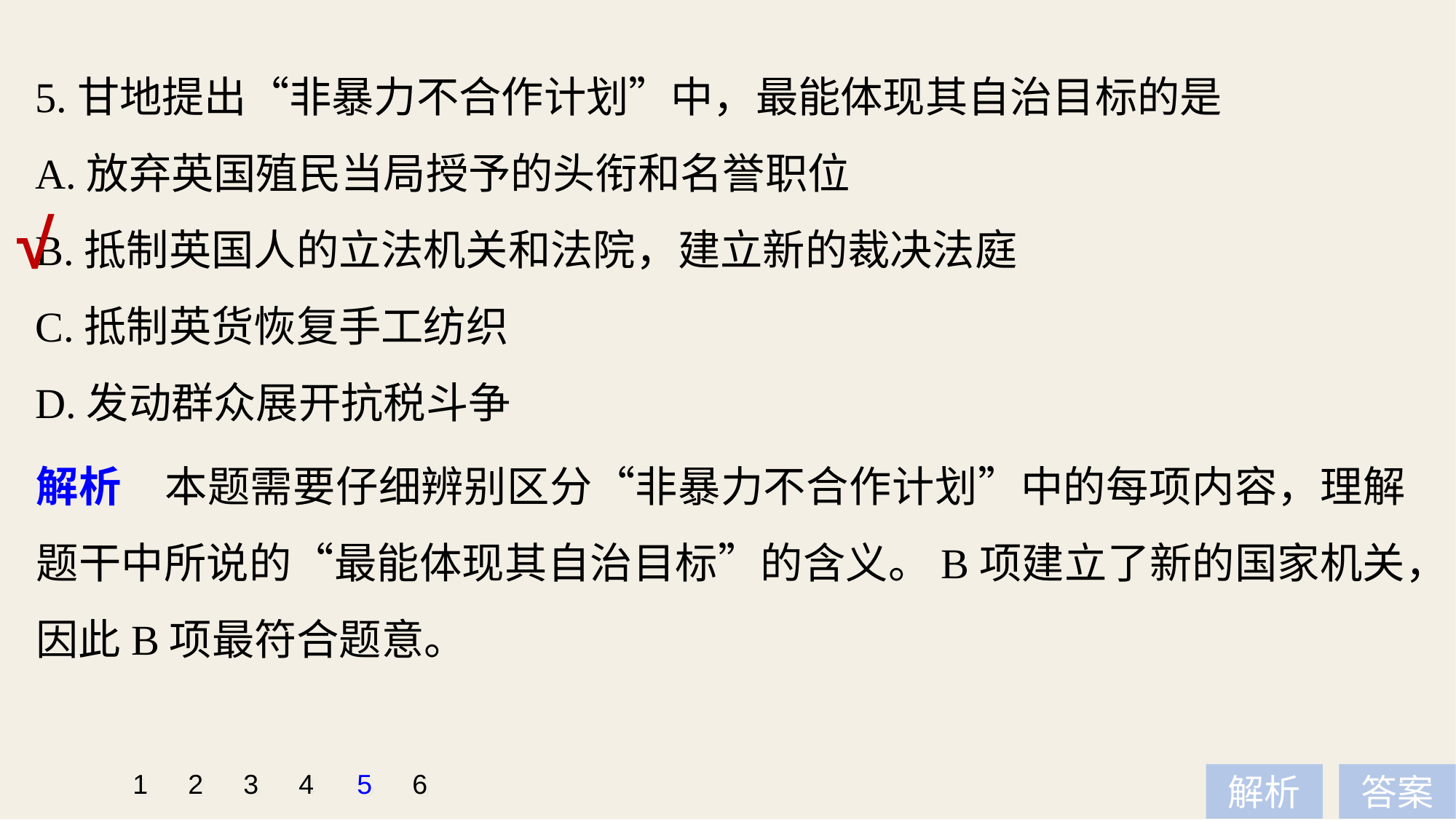

5.甘地提出“非暴力不合作计划”中，最能体现其自治目标的是
A.放弃英国殖民当局授予的头衔和名誉职位
B.抵制英国人的立法机关和法院，建立新的裁决法庭
C.抵制英货恢复手工纺织
D.发动群众展开抗税斗争
√
解析　本题需要仔细辨别区分“非暴力不合作计划”中的每项内容，理解题干中所说的“最能体现其自治目标”的含义。B项建立了新的国家机关，因此B项最符合题意。
1
2
3
4
5
6
解析
答案